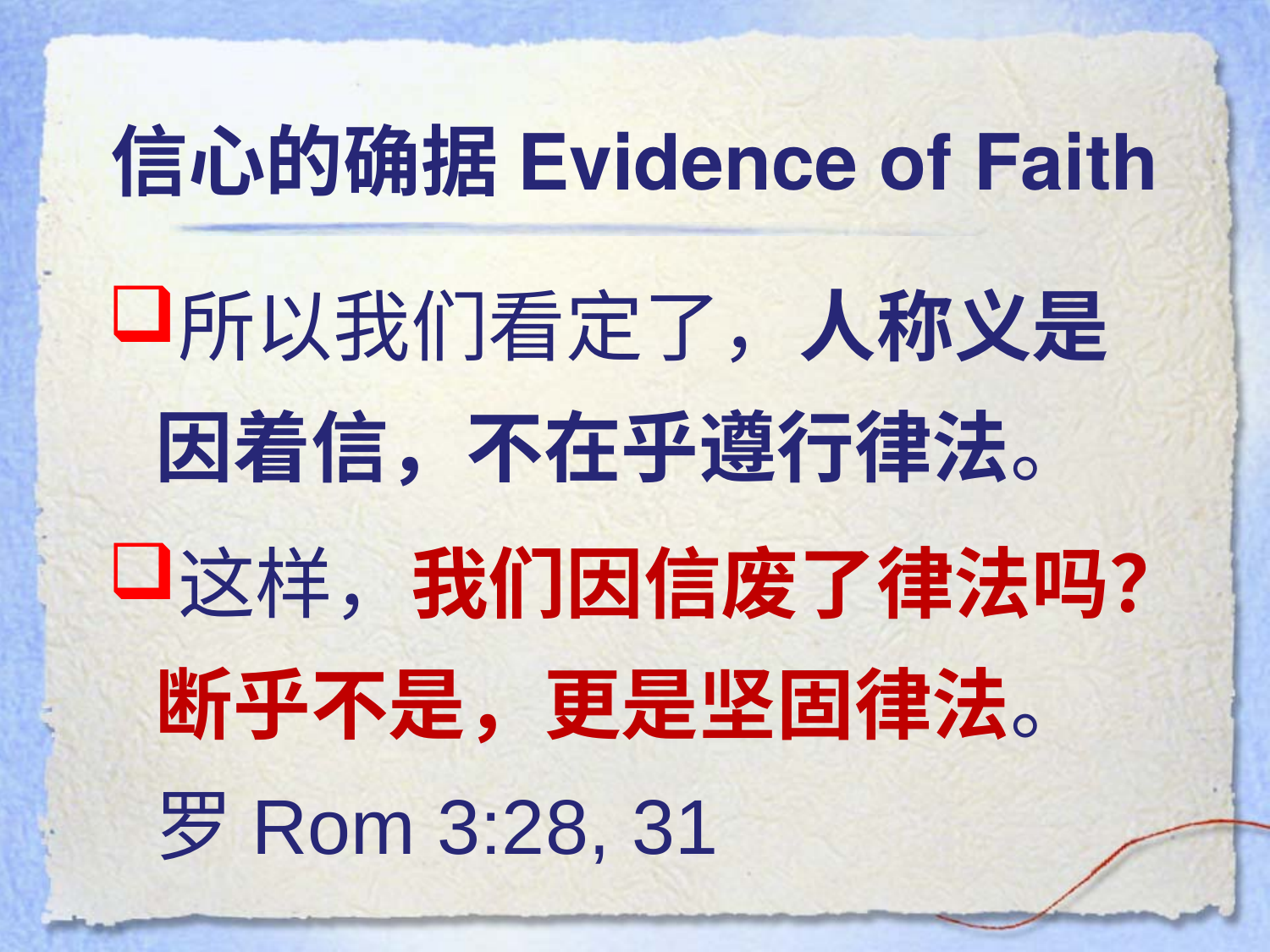

# 信心的确据Evidence of Faith
所以我们看定了，人称义是因着信，不在乎遵行律法。
这样，我们因信废了律法吗？断乎不是，更是坚固律法。 罗Rom 3:28, 31